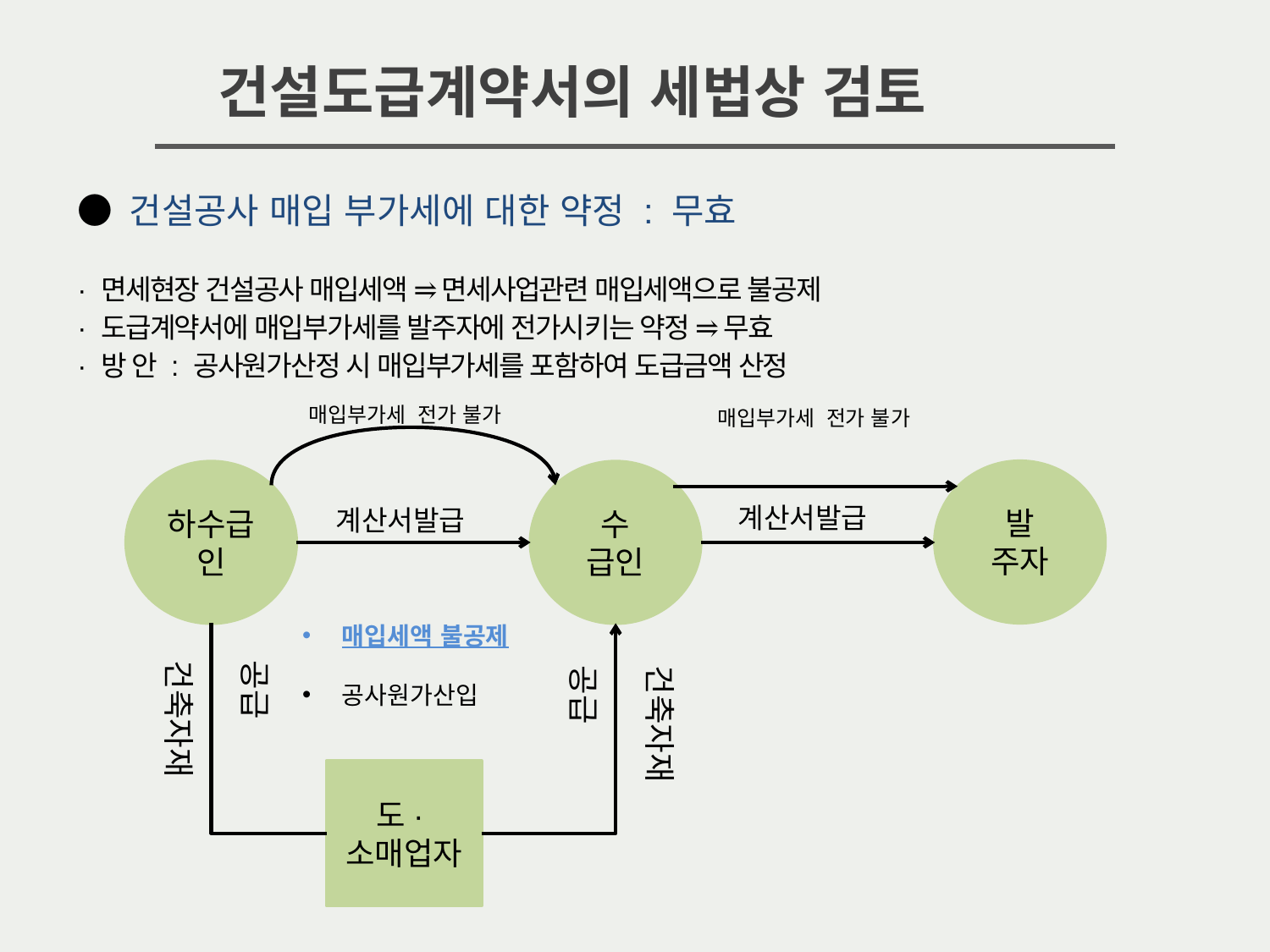

건설도급계약서의 세법상 검토

● 건설공사 매입 부가세에 대한 약정 : 무효

· 면세현장 건설공사 매입세액 ⥤ 면세사업관련 매입세액으로 불공제
· 도급계약서에 매입부가세를 발주자에 전가시키는 약정 ⥤ 무효
· 방 안 : 공사원가산정 시 매입부가세를 포함하여 도급금액 산정

매입부가세  전가 불가
매입부가세  전가 불가
발 주자
수 급인
하수급인
계산서발급
계산서발급
매입세액 불공제

공사원가산입
공급

건축자재
건축자재

공급
도·소매업자